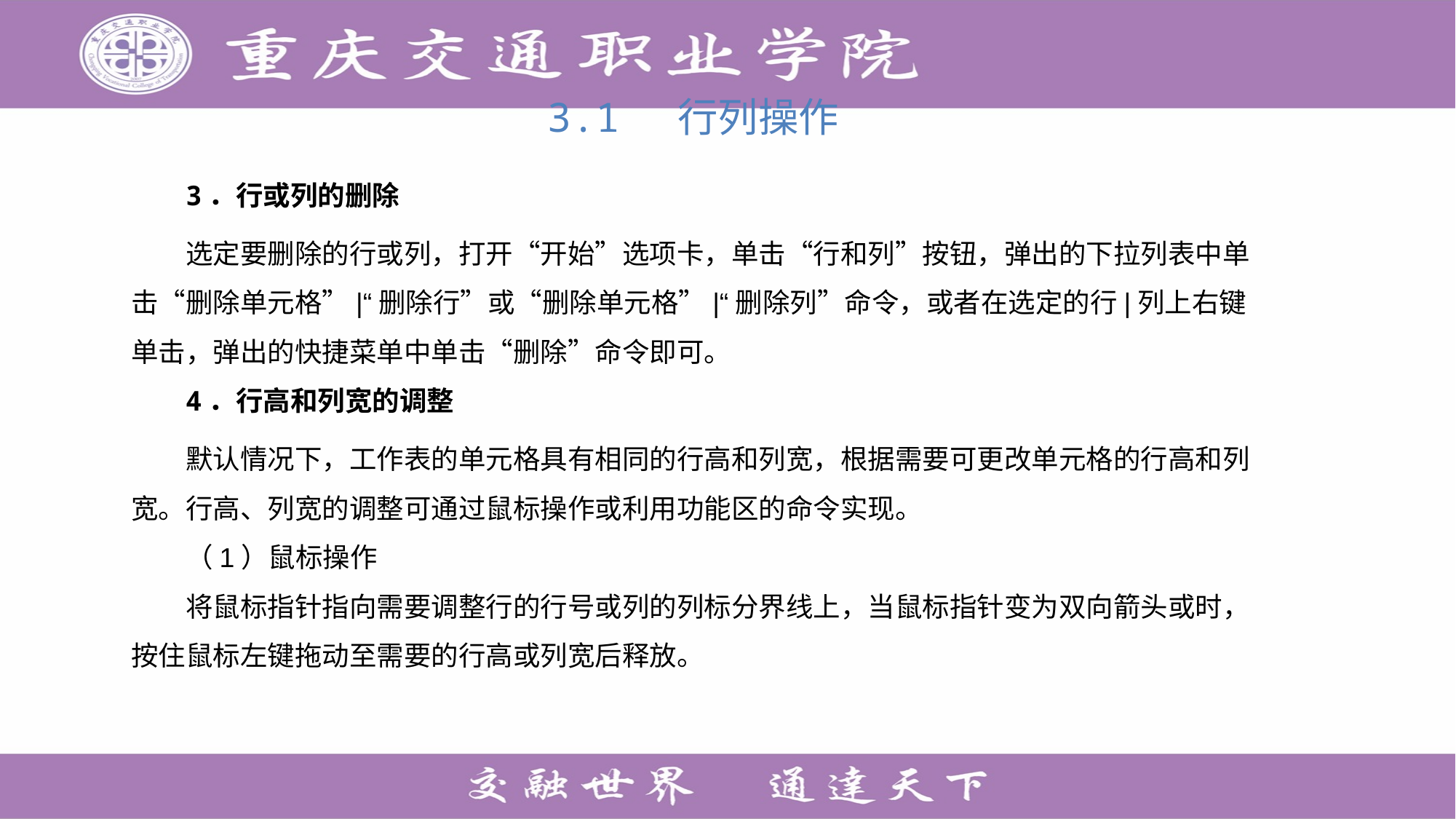

# 3.1  行列操作
3．行或列的删除
选定要删除的行或列，打开“开始”选项卡，单击“行和列”按钮，弹出的下拉列表中单击“删除单元格”|“删除行”或“删除单元格”|“删除列”命令，或者在选定的行|列上右键单击，弹出的快捷菜单中单击“删除”命令即可。
4．行高和列宽的调整
默认情况下，工作表的单元格具有相同的行高和列宽，根据需要可更改单元格的行高和列宽。行高、列宽的调整可通过鼠标操作或利用功能区的命令实现。
（1）鼠标操作
将鼠标指针指向需要调整行的行号或列的列标分界线上，当鼠标指针变为双向箭头或时，按住鼠标左键拖动至需要的行高或列宽后释放。